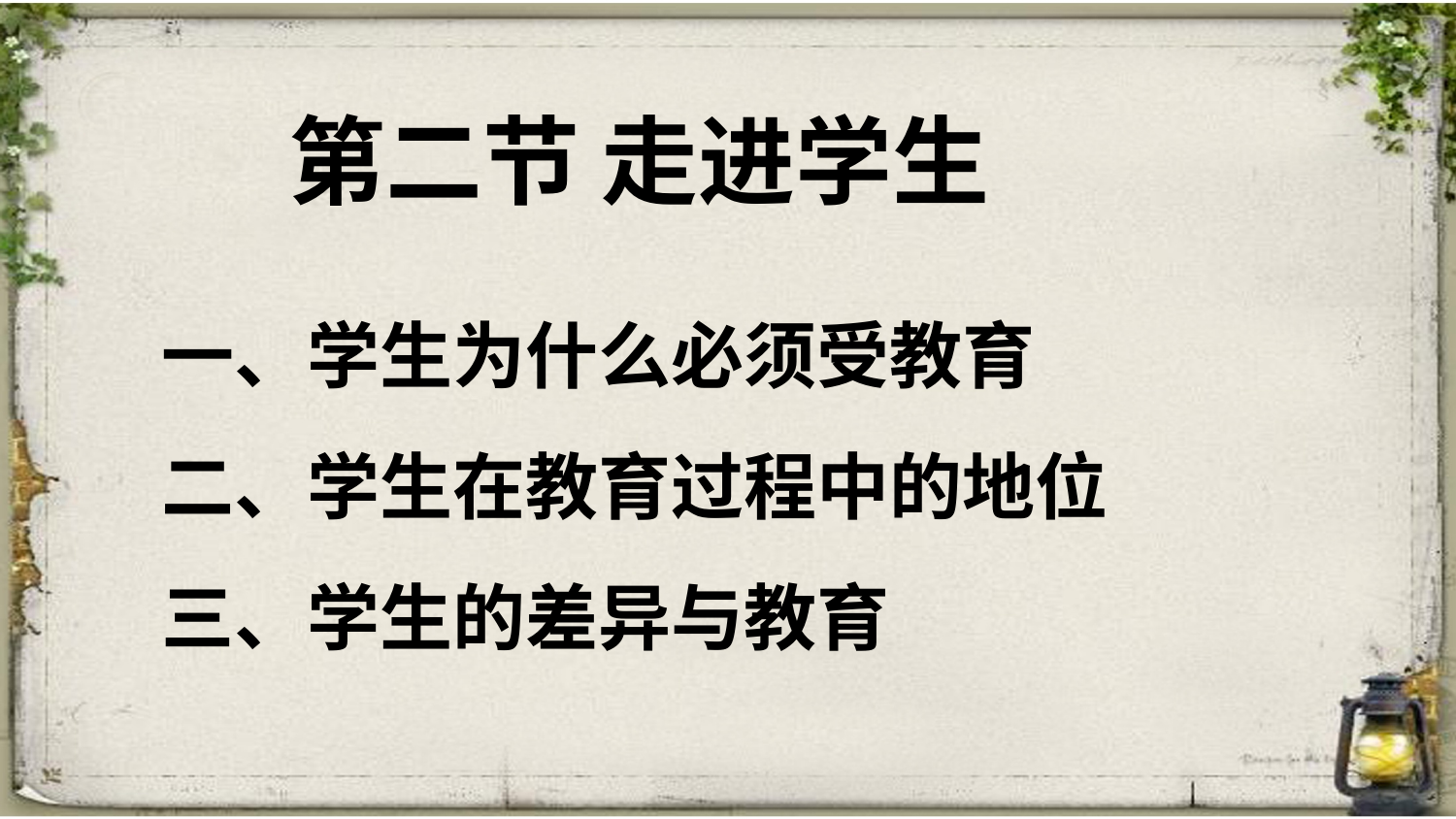

第二节 走进学生
一、学生为什么必须受教育
二、学生在教育过程中的地位
三、学生的差异与教育